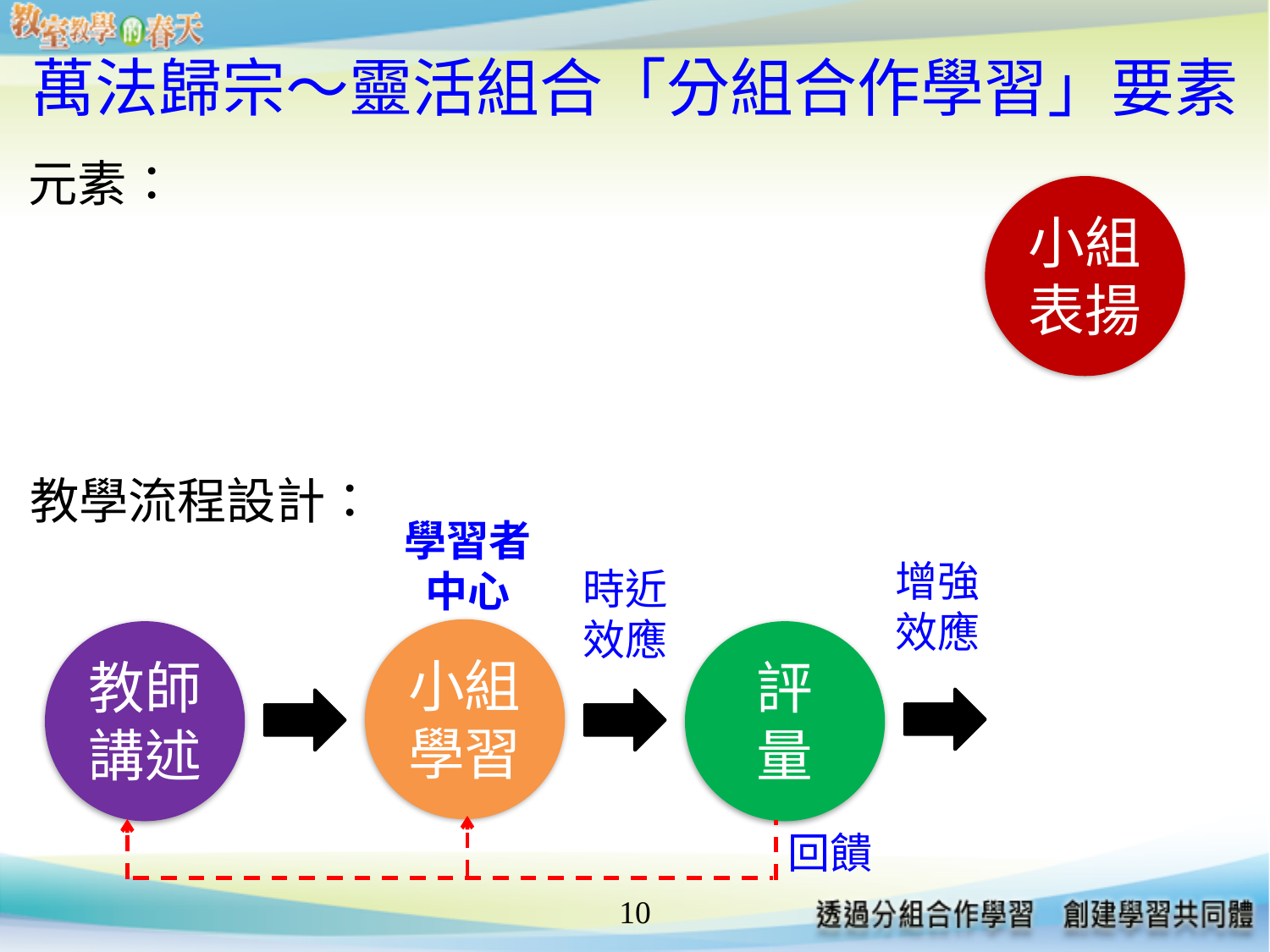

# 萬法歸宗～靈活組合「分組合作學習」要素
元素：

小組
表揚
教學流程設計：
學習者
中心
增強
效應
時近
效應

小組
學習

教師
講述

評量

回饋
10